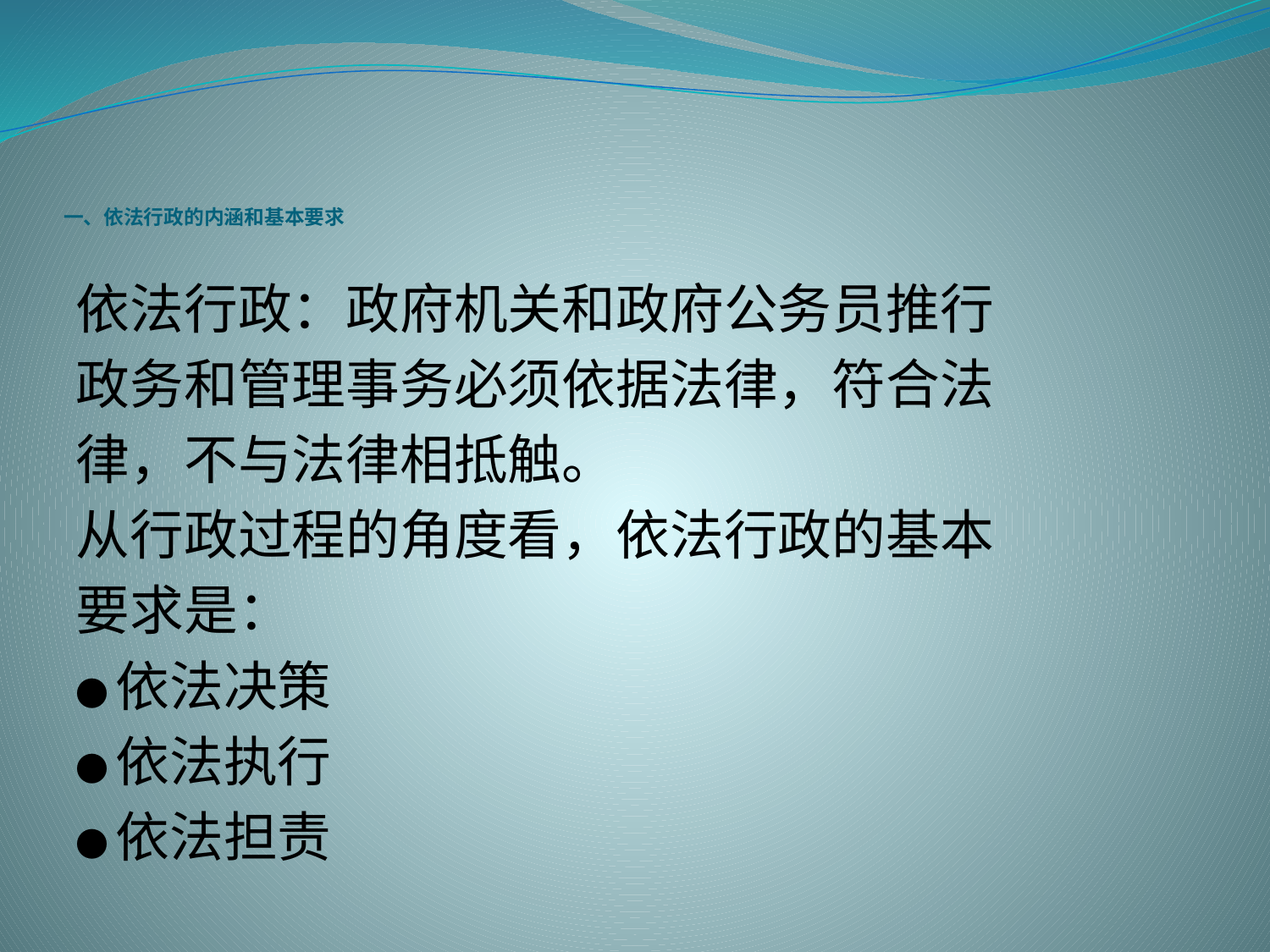

# 一、依法行政的内涵和基本要求
依法行政：政府机关和政府公务员推行
政务和管理事务必须依据法律，符合法
律，不与法律相抵触。
从行政过程的角度看，依法行政的基本
要求是：
●依法决策
●依法执行
●依法担责